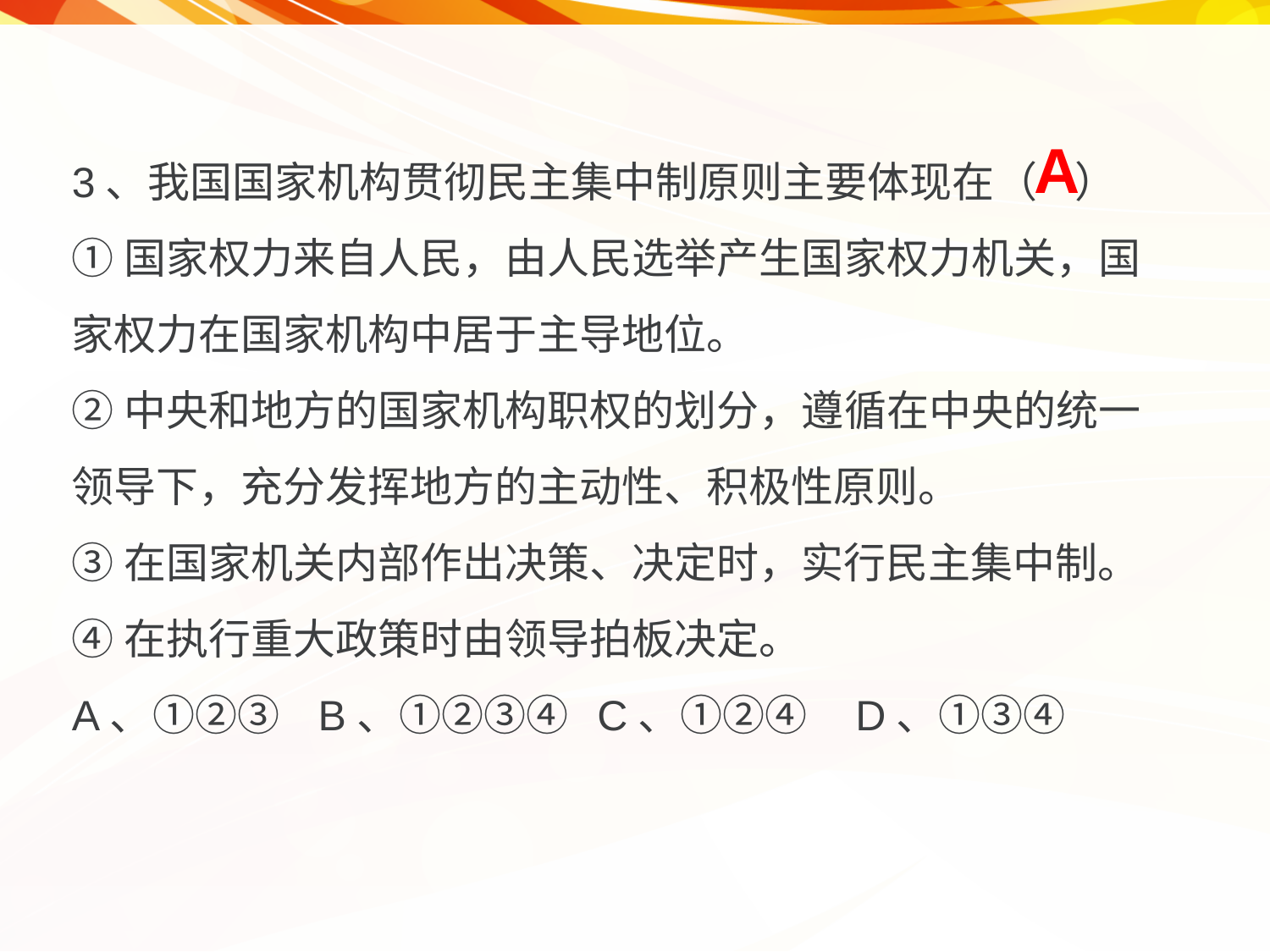

3、我国国家机构贯彻民主集中制原则主要体现在（    ）
①国家权力来自人民，由人民选举产生国家权力机关，国家权力在国家机构中居于主导地位。
②中央和地方的国家机构职权的划分，遵循在中央的统一领导下，充分发挥地方的主动性、积极性原则。
③在国家机关内部作出决策、决定时，实行民主集中制。
④在执行重大政策时由领导拍板决定。
A、①②③   B、①②③④  C、①②④    D、①③④
A